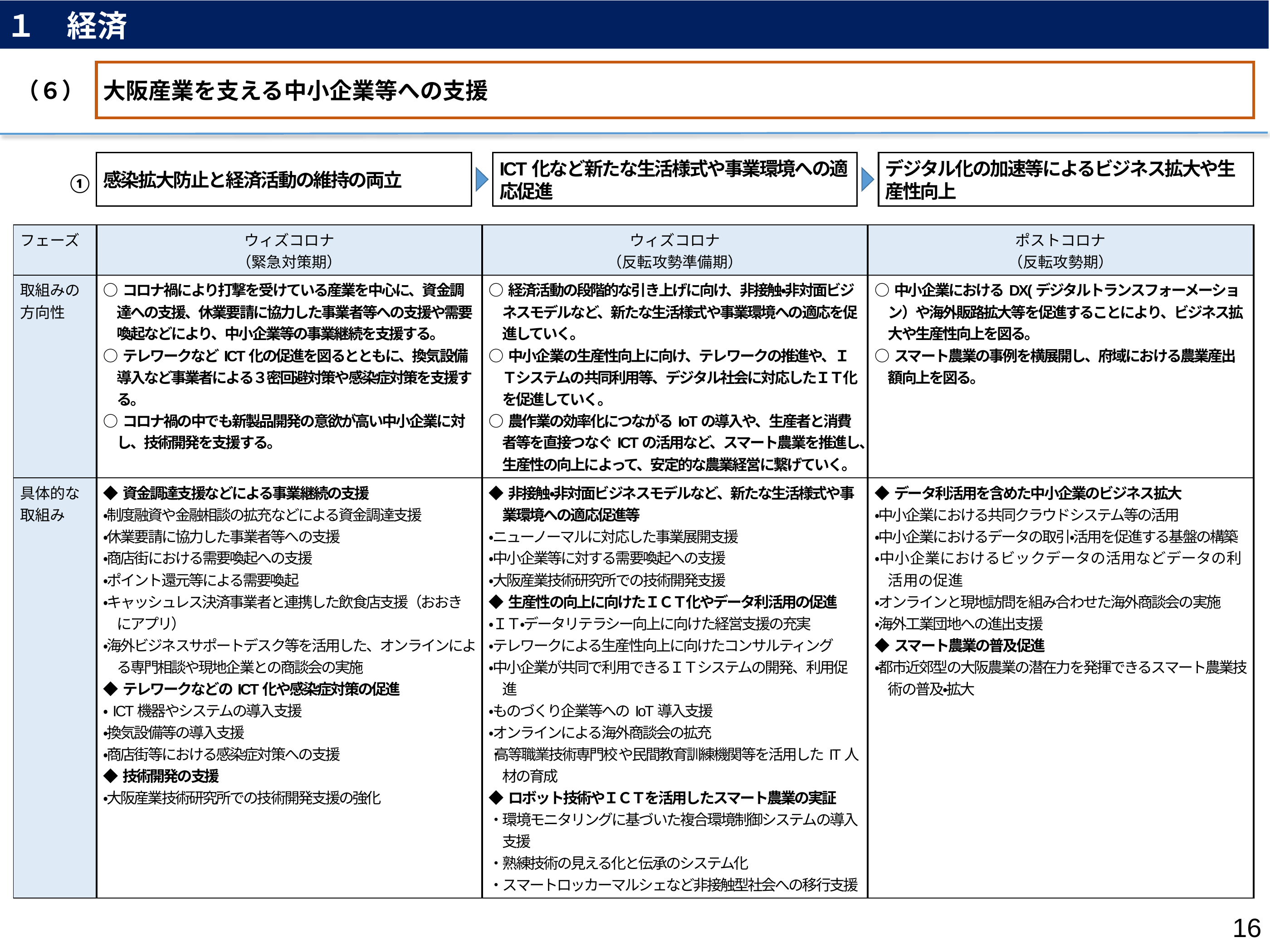

１　経済
（６）
大阪産業を支える中小企業等への支援
感染拡大防止と経済活動の維持の両立
ICT化など新たな生活様式や事業環境への適応促進
デジタル化の加速等によるビジネス拡大や生産性向上
①

| フェーズ | ウィズコロナ （緊急対策期） | ウィズコロナ （反転攻勢準備期） | ポストコロナ （反転攻勢期） |
| --- | --- | --- | --- |
| 取組みの 方向性 | ○コロナ禍により打撃を受けている産業を中心に、資金調達への支援、休業要請に協力した事業者等への支援や需要喚起などにより、中小企業等の事業継続を支援する。 ○テレワークなどICT化の促進を図るとともに、換気設備導入など事業者による３密回避対策や感染症対策を支援する。 ○コロナ禍の中でも新製品開発の意欲が高い中小企業に対し、技術開発を支援する。 | ○経済活動の段階的な引き上げに向け、非接触・非対面ビジネスモデルなど、新たな生活様式や事業環境への適応を促進していく。 ○中小企業の生産性向上に向け、テレワークの推進や、ＩＴシステムの共同利用等、デジタル社会に対応したＩＴ化を促進していく。 ○農作業の効率化につながるIoTの導入や、生産者と消費者等を直接つなぐICTの活用など、スマート農業を推進し、生産性の向上によって、安定的な農業経営に繋げていく。 | ○中小企業におけるDX(デジタルトランスフォーメーション）や海外販路拡大等を促進することにより、ビジネス拡大や生産性向上を図る。 ○スマート農業の事例を横展開し、府域における農業産出額向上を図る。 |
| 具体的な 取組み | ◆資金調達支援などによる事業継続の支援 ・制度融資や金融相談の拡充などによる資金調達支援 ・休業要請に協力した事業者等への支援 ・商店街における需要喚起への支援 ・ポイント還元等による需要喚起 ・キャッシュレス決済事業者と連携した飲食店支援（おおきにアプリ） ・海外ビジネスサポートデスク等を活用した、オンラインによる専門相談や現地企業との商談会の実施 ◆テレワークなどのICT化や感染症対策の促進 ・ICT機器やシステムの導入支援 ・換気設備等の導入支援 ・商店街等における感染症対策への支援 ◆技術開発の支援 ・大阪産業技術研究所での技術開発支援の強化 | ◆非接触・非対面ビジネスモデルなど、新たな生活様式や事業環境への適応促進等 ・ニューノーマルに対応した事業展開支援 ・中小企業等に対する需要喚起への支援 ・大阪産業技術研究所での技術開発支援 ◆生産性の向上に向けたＩＣＴ化やデータ利活用の促進 ・ＩＴ・データリテラシー向上に向けた経営支援の充実 ・テレワークによる生産性向上に向けたコンサルティング ・中小企業が共同で利用できるＩＴシステムの開発、利用促進 ・ものづくり企業等へのIoT導入支援 ・オンラインによる海外商談会の拡充 ・高等職業技術専門校や民間教育訓練機関等を活用したIT人材の育成 ◆ロボット技術やＩＣＴを活用したスマート農業の実証 ・環境モニタリングに基づいた複合環境制御システムの導入支援 ・熟練技術の見える化と伝承のシステム化 ・スマートロッカーマルシェなど非接触型社会への移行支援 | ◆データ利活用を含めた中小企業のビジネス拡大 ・中小企業における共同クラウドシステム等の活用 ・中小企業におけるデータの取引・活用を促進する基盤の構築 ・中小企業におけるビックデータの活用などデータの利活用の促進 ・オンラインと現地訪問を組み合わせた海外商談会の実施 ・海外工業団地への進出支援 ◆スマート農業の普及促進 ・都市近郊型の大阪農業の潜在力を発揮できるスマート農業技術の普及・拡大 |
16